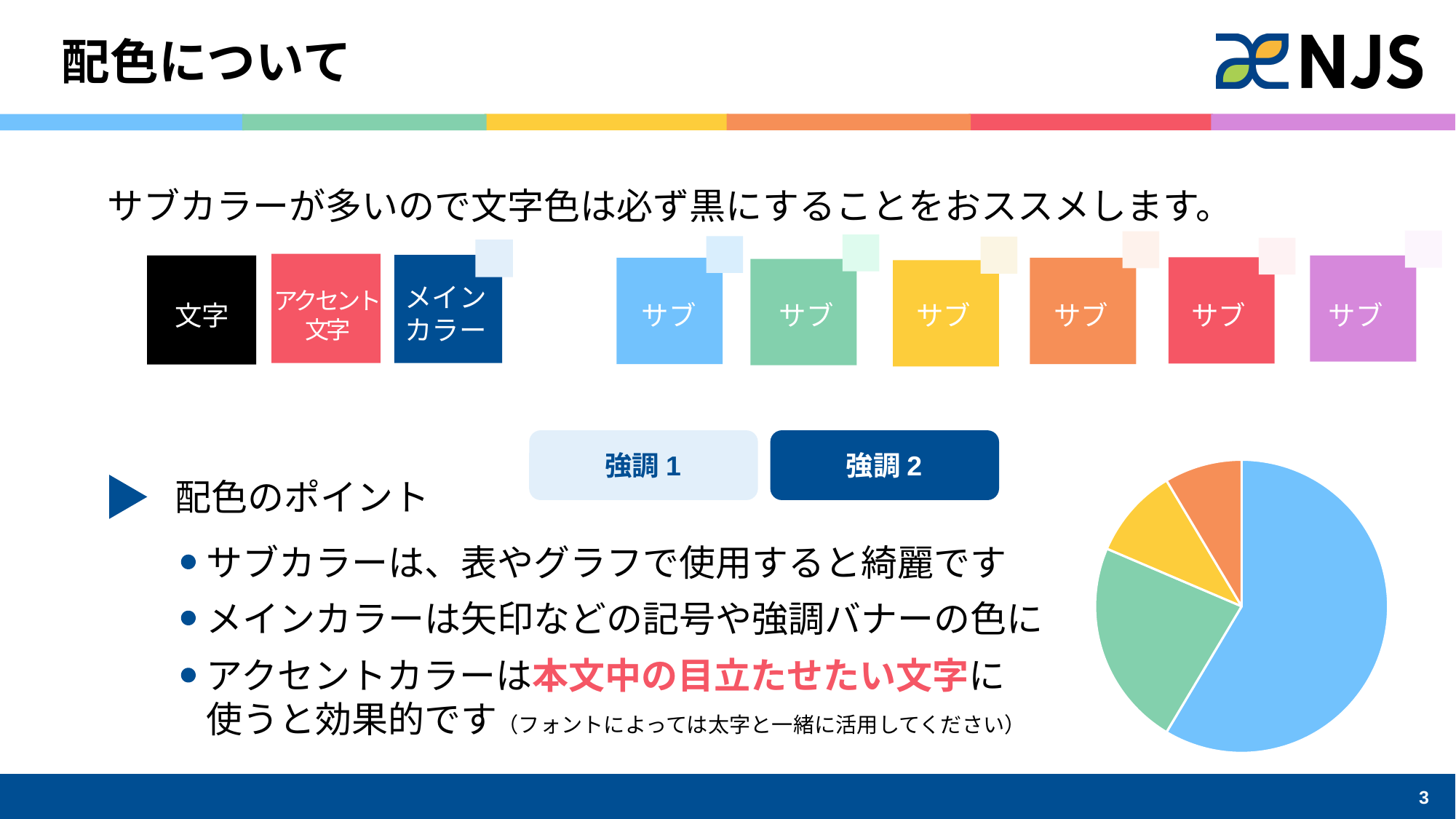

配色について
サブカラーが多いので文字色は必ず黒にすることをおススメします。

メイン
カラー
アクセント
文字
文字
サブ
サブ
サブ
サブ
サブ
サブ

強調2
強調1

### Chart

| Category | 売上高 |
|---|---|
| 第 1 四半期 | 8.2 |
| 第 2 四半期 | 3.2 |
| 第 3 四半期 | 1.4 |
| 第 4 四半期 | 1.2 |
配色のポイント

サブカラーは、表やグラフで使用すると綺麗です

メインカラーは矢印などの記号や強調バナーの色に

アクセントカラーは本文中の目立たせたい文字に使うと効果的です（フォントによっては太字と一緒に活用してください）

3